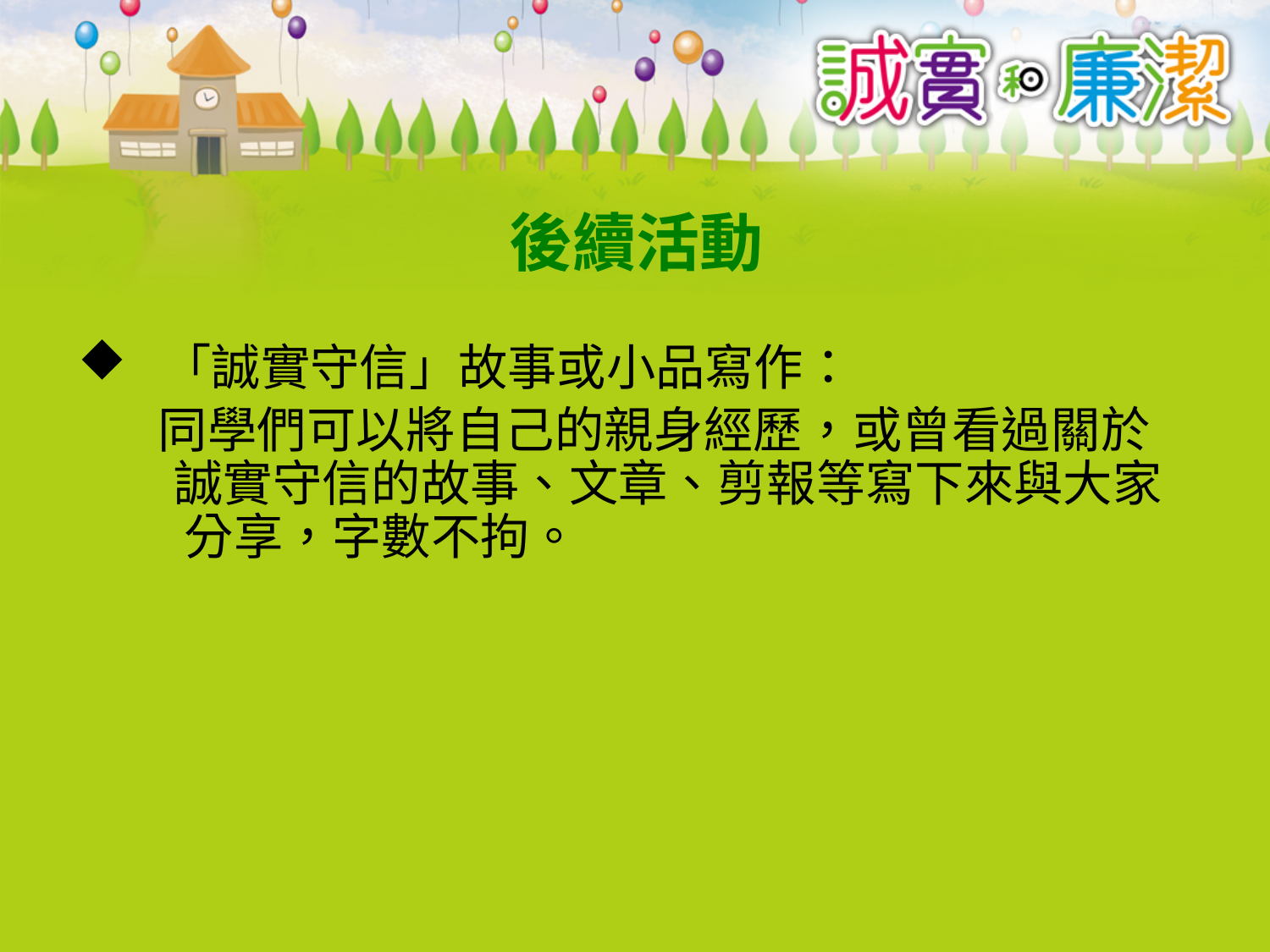

# 後續活動
「誠實守信」故事或小品寫作：
      同學們可以將自己的親身經歷，或曾看過關於      誠實守信的故事、文章、剪報等寫下來與大家      分享，字數不拘。